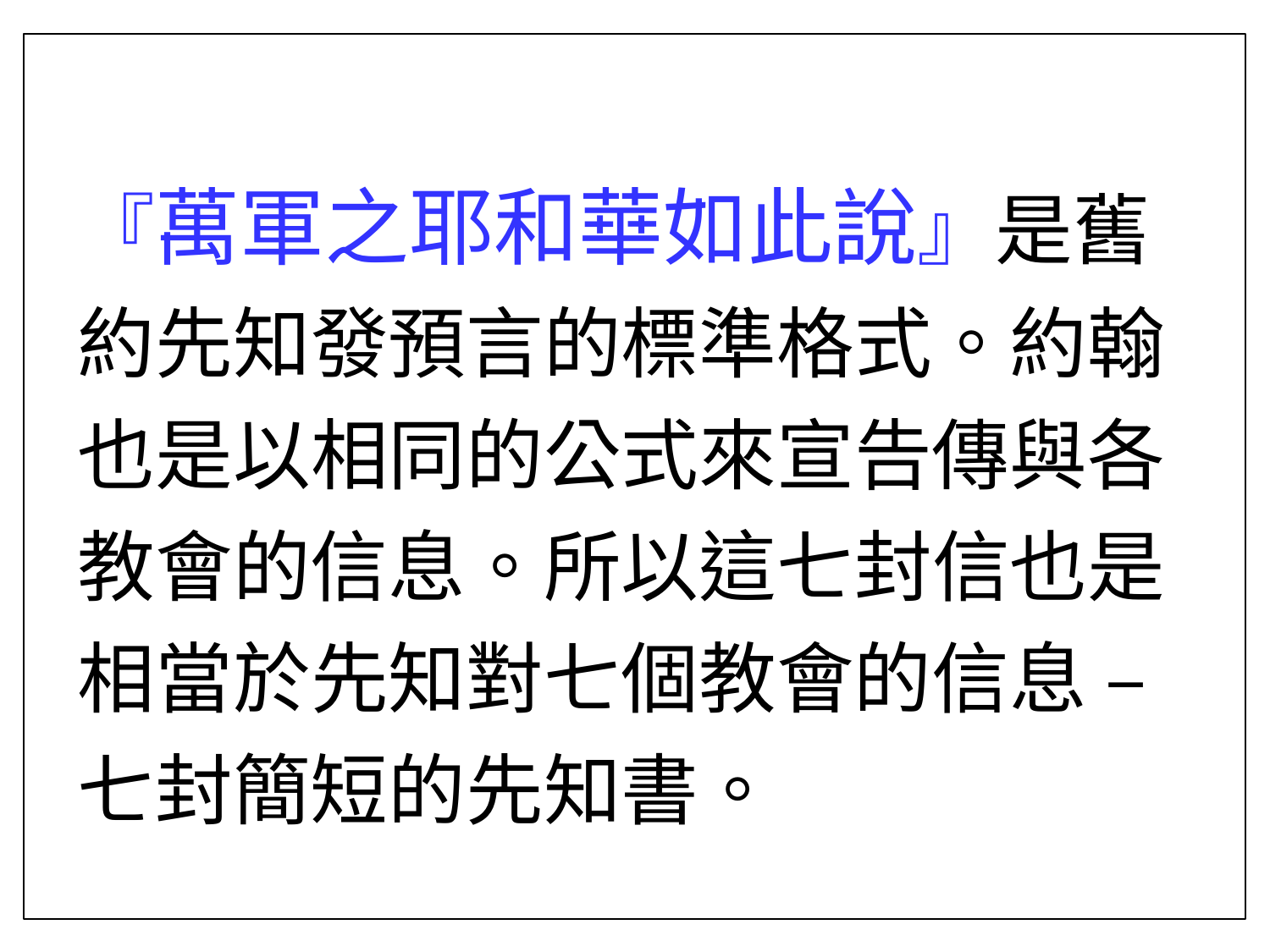

『萬軍之耶和華如此說』是舊約先知發預言的標準格式。約翰也是以相同的公式來宣告傳與各教會的信息。所以這七封信也是相當於先知對七個教會的信息 – 七封簡短的先知書。